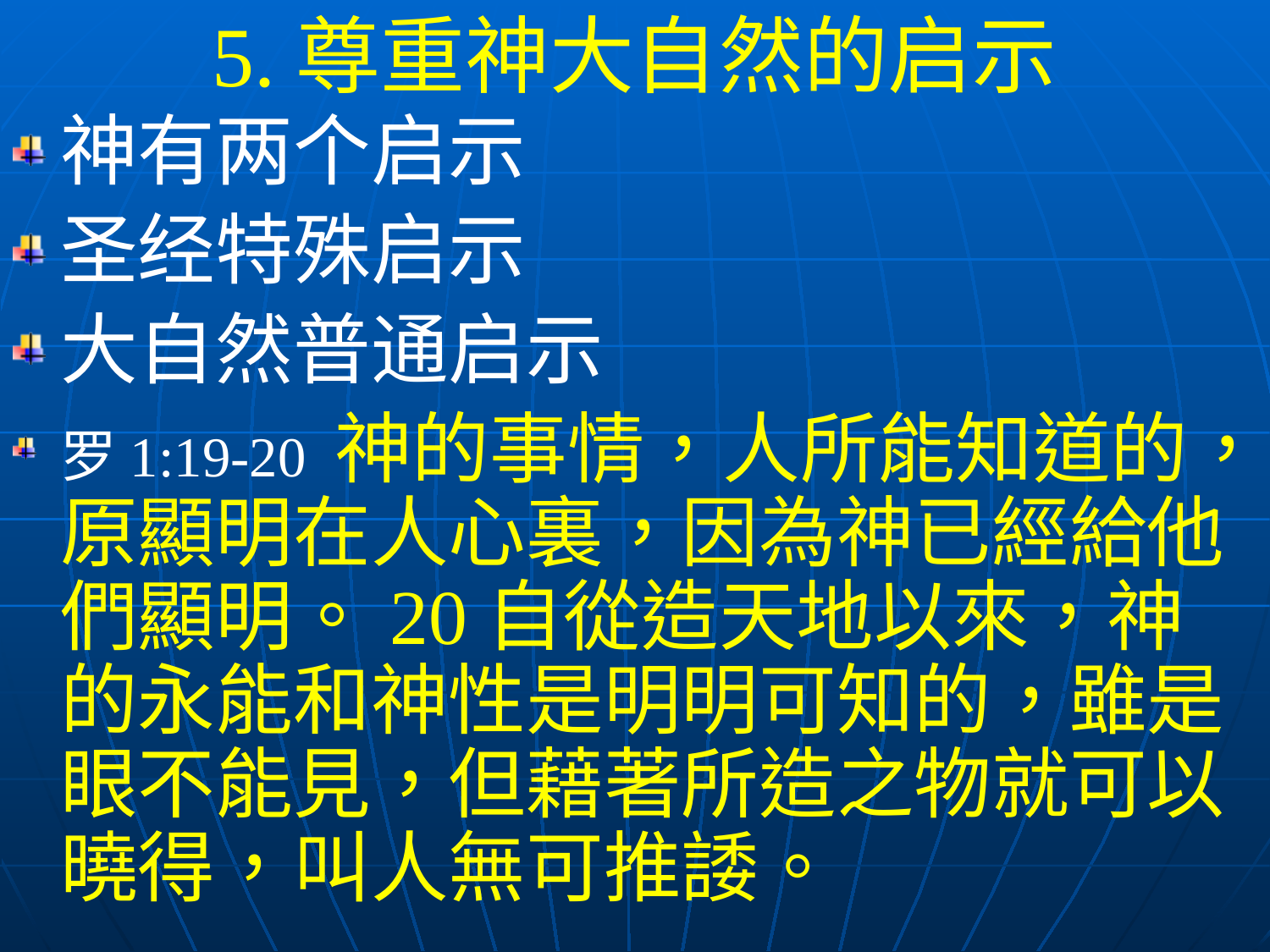

5.尊重神大自然的启示
神有两个启示
圣经特殊启示
大自然普通启示
罗1:19-20 神的事情，人所能知道的，原顯明在人心裏，因為神已經給他們顯明。20自從造天地以來，神的永能和神性是明明可知的，雖是眼不能見，但藉著所造之物就可以曉得，叫人無可推諉。